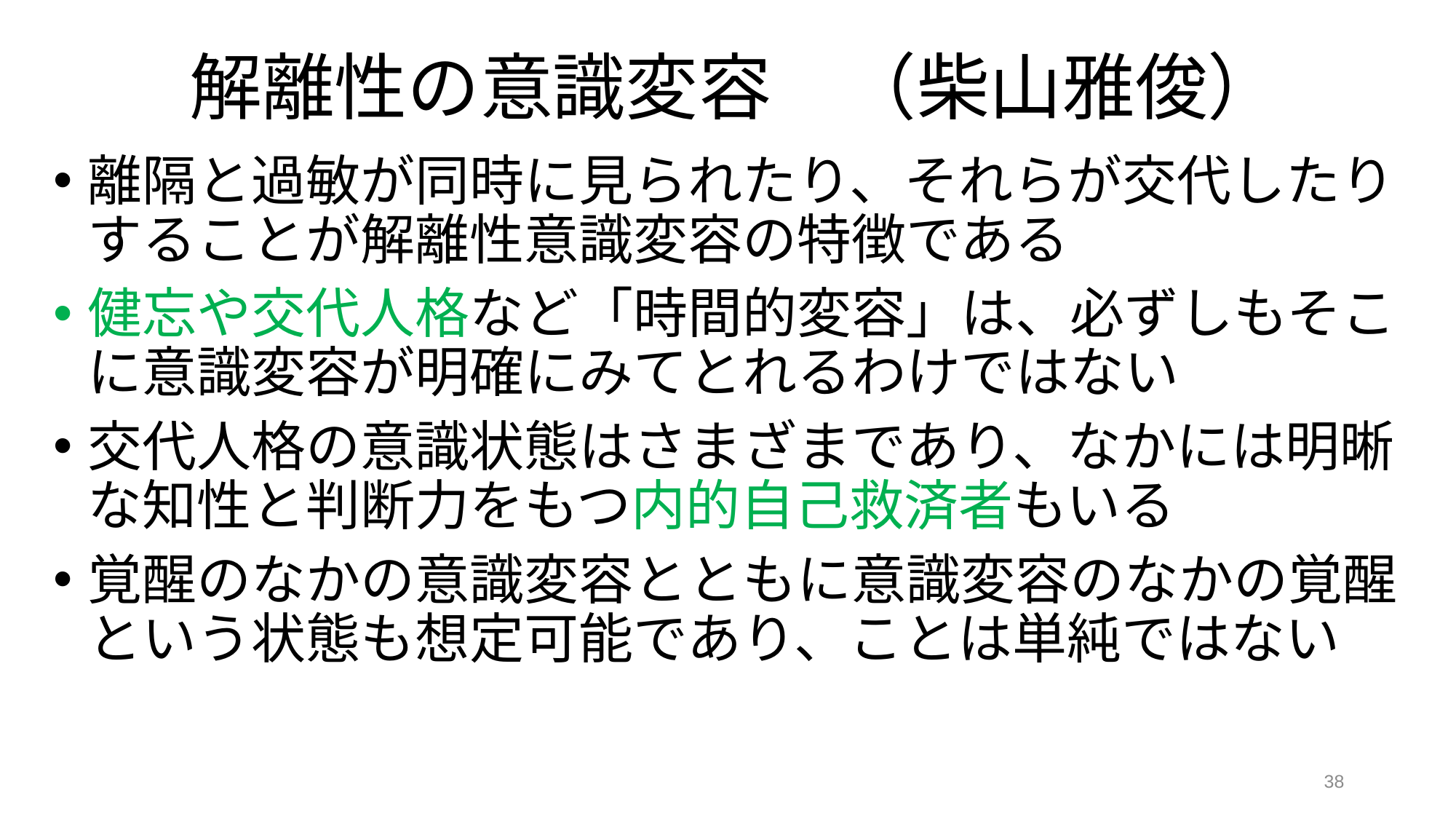

# 解離性の意識変容　（柴山雅俊）
離隔と過敏が同時に見られたり、それらが交代したりすることが解離性意識変容の特徴である
健忘や交代人格など「時間的変容」は、必ずしもそこに意識変容が明確にみてとれるわけではない
交代人格の意識状態はさまざまであり、なかには明晰な知性と判断力をもつ内的自己救済者もいる
覚醒のなかの意識変容とともに意識変容のなかの覚醒という状態も想定可能であり、ことは単純ではない
38